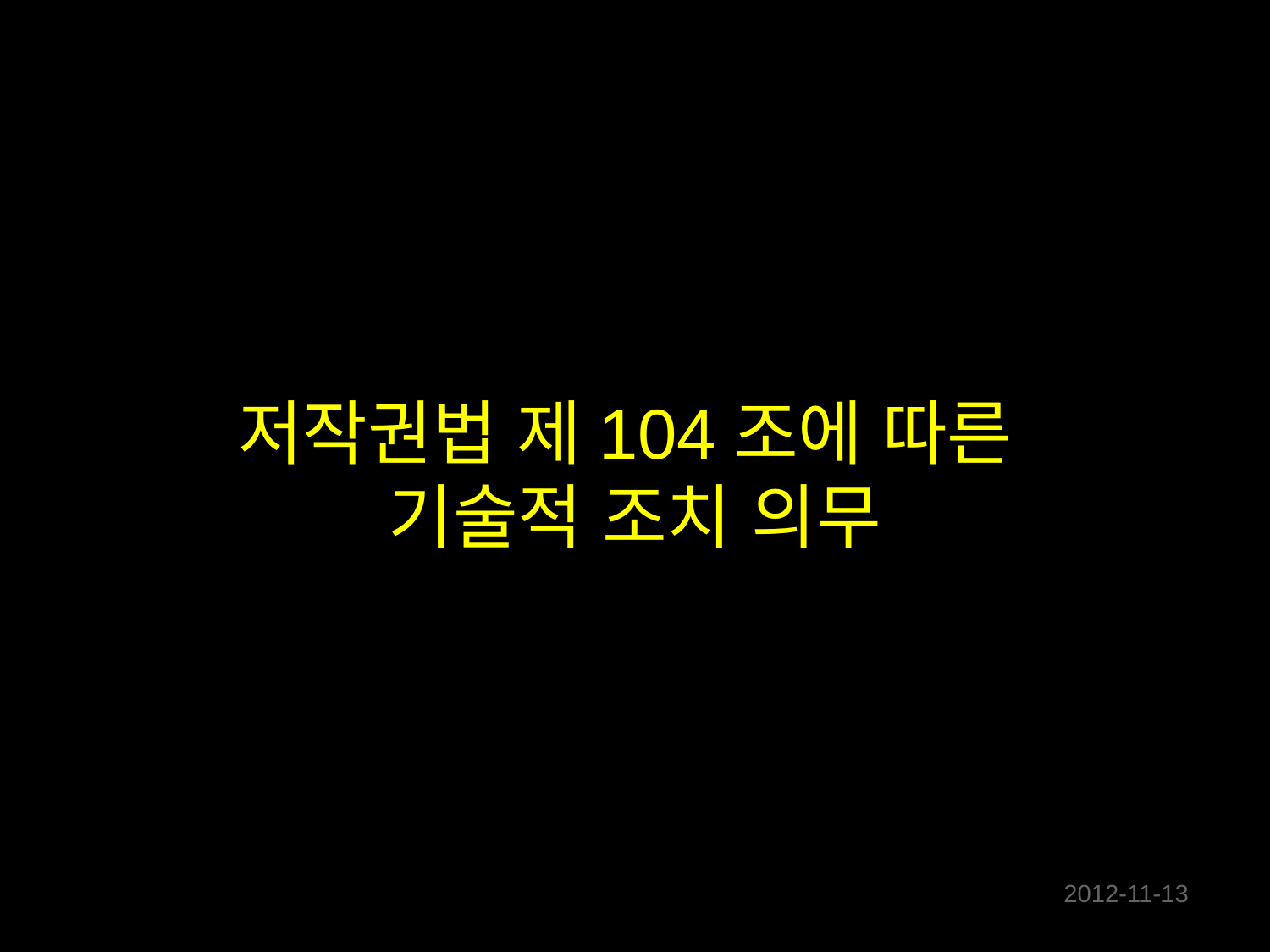

# 저작권법 제104조에 따른 기술적 조치 의무
법률사무소 지향
2012-11-13